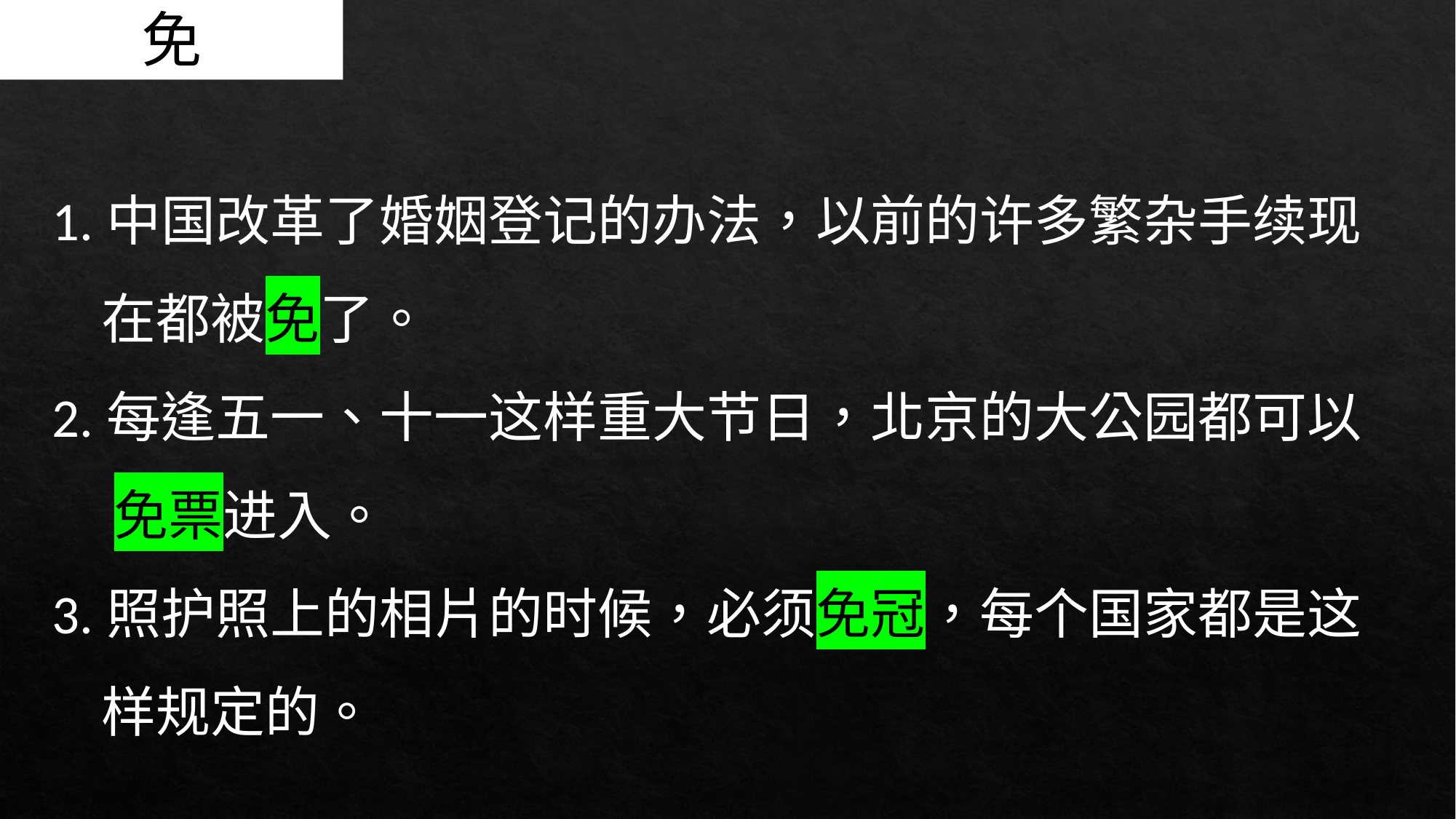

免
1.中国改革了婚姻登记的办法，以前的许多繁杂手续现
   在都被免了。
2.每逢五一、十一这样重大节日，北京的大公园都可以
    免票进入。
3.照护照上的相片的时候，必须免冠，每个国家都是这
   样规定的。